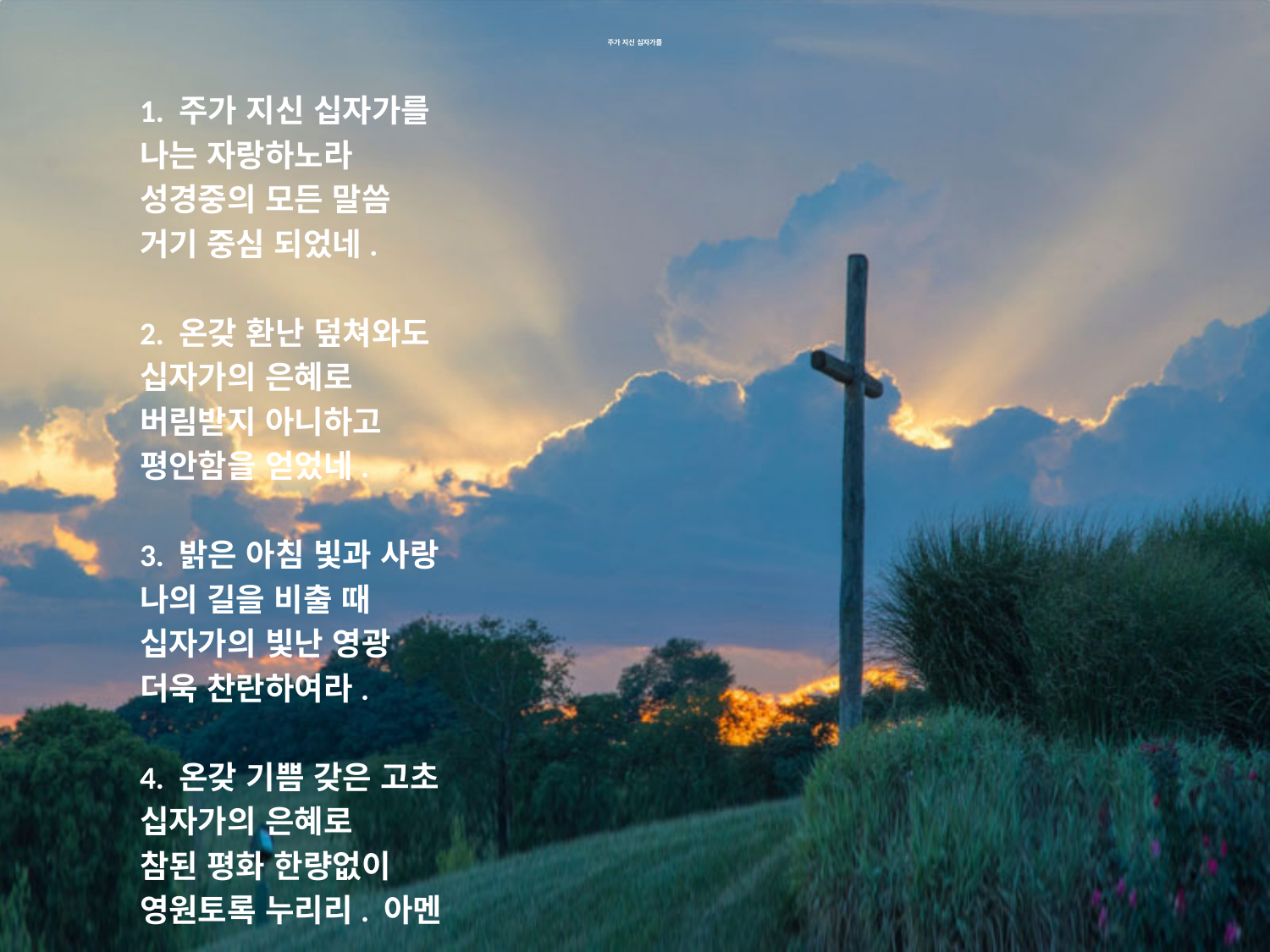

# 주가 지신 십자가를
1. 주가 지신 십자가를
나는 자랑하노라
성경중의 모든 말씀
거기 중심 되었네.

2. 온갖 환난 덮쳐와도
십자가의 은혜로
버림받지 아니하고
평안함을 얻었네.

3. 밝은 아침 빛과 사랑
나의 길을 비출 때
십자가의 빛난 영광
더욱 찬란하여라.

4. 온갖 기쁨 갖은 고초
십자가의 은혜로
참된 평화 한량없이
영원토록 누리리. 아멘